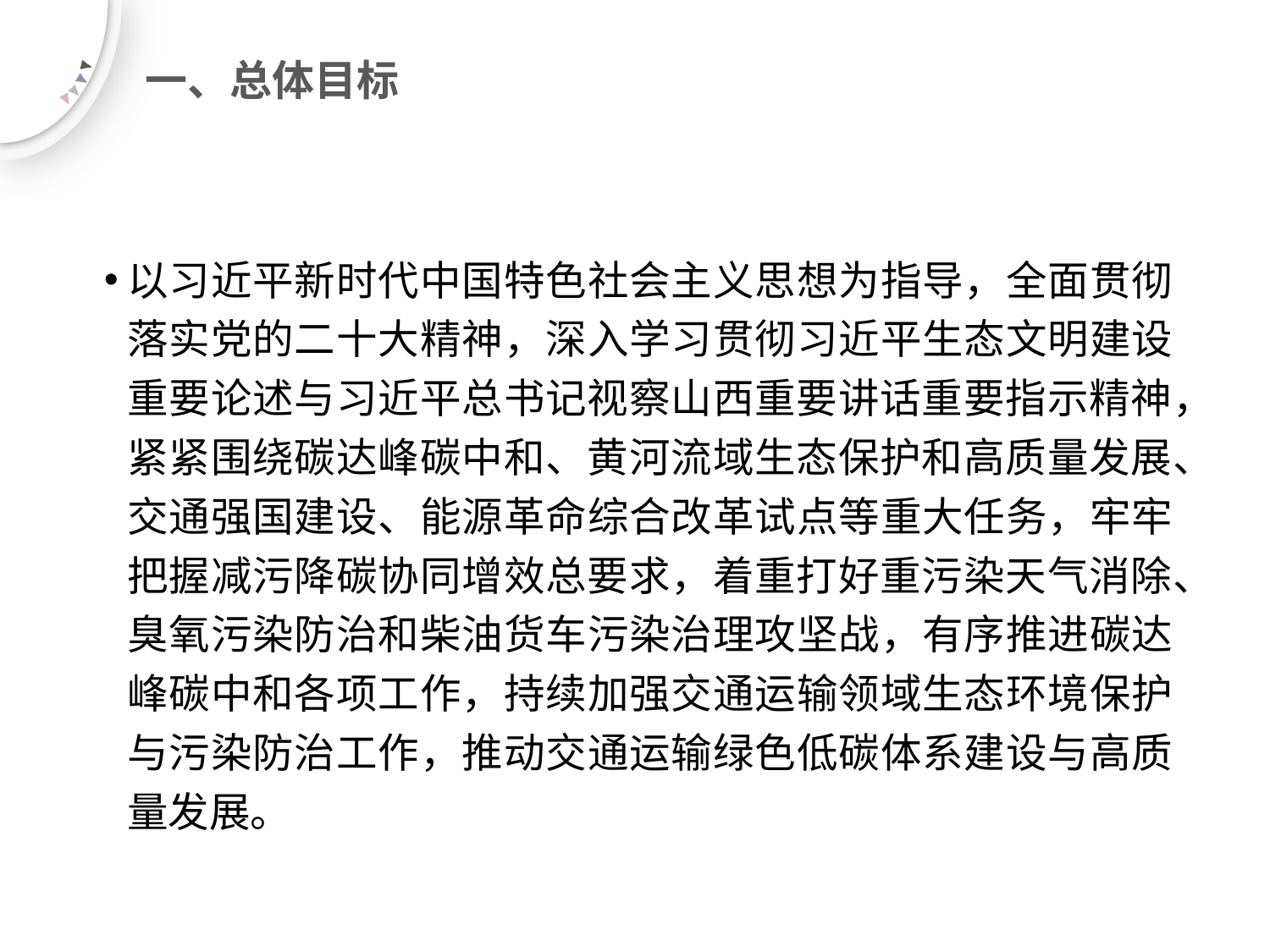

# 一、总体目标
以习近平新时代中国特色社会主义思想为指导，全面贯彻落实党的二十大精神，深入学习贯彻习近平生态文明建设重要论述与习近平总书记视察山西重要讲话重要指示精神，紧紧围绕碳达峰碳中和、黄河流域生态保护和高质量发展、交通强国建设、能源革命综合改革试点等重大任务，牢牢把握减污降碳协同增效总要求，着重打好重污染天气消除、臭氧污染防治和柴油货车污染治理攻坚战，有序推进碳达峰碳中和各项工作，持续加强交通运输领域生态环境保护与污染防治工作，推动交通运输绿色低碳体系建设与高质量发展。